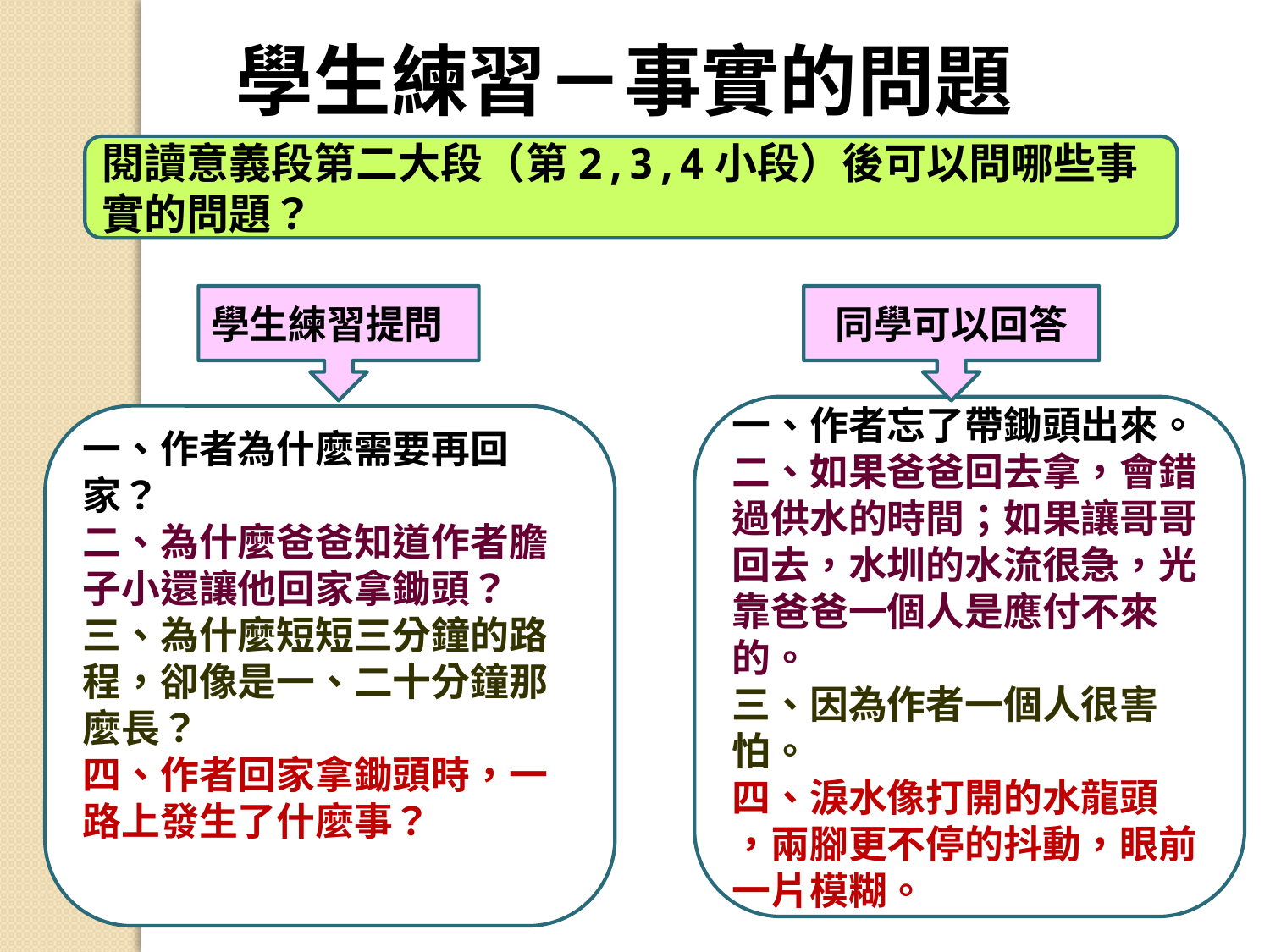

學生練習－事實的問題
閱讀意義段第二大段（第2,3,4小段）後可以問哪些事實的問題？
學生練習提問
同學可以回答
一、作者忘了帶鋤頭出來。
二、如果爸爸回去拿，會錯過供水的時間；如果讓哥哥回去，水圳的水流很急，光靠爸爸一個人是應付不來的。
三、因為作者一個人很害怕。
四、淚水像打開的水龍頭
，兩腳更不停的抖動，眼前一片模糊。
一、作者為什麼需要再回家？
二、為什麼爸爸知道作者膽子小還讓他回家拿鋤頭？
三、為什麼短短三分鐘的路程，卻像是一、二十分鐘那麼長？
四、作者回家拿鋤頭時，一路上發生了什麼事？